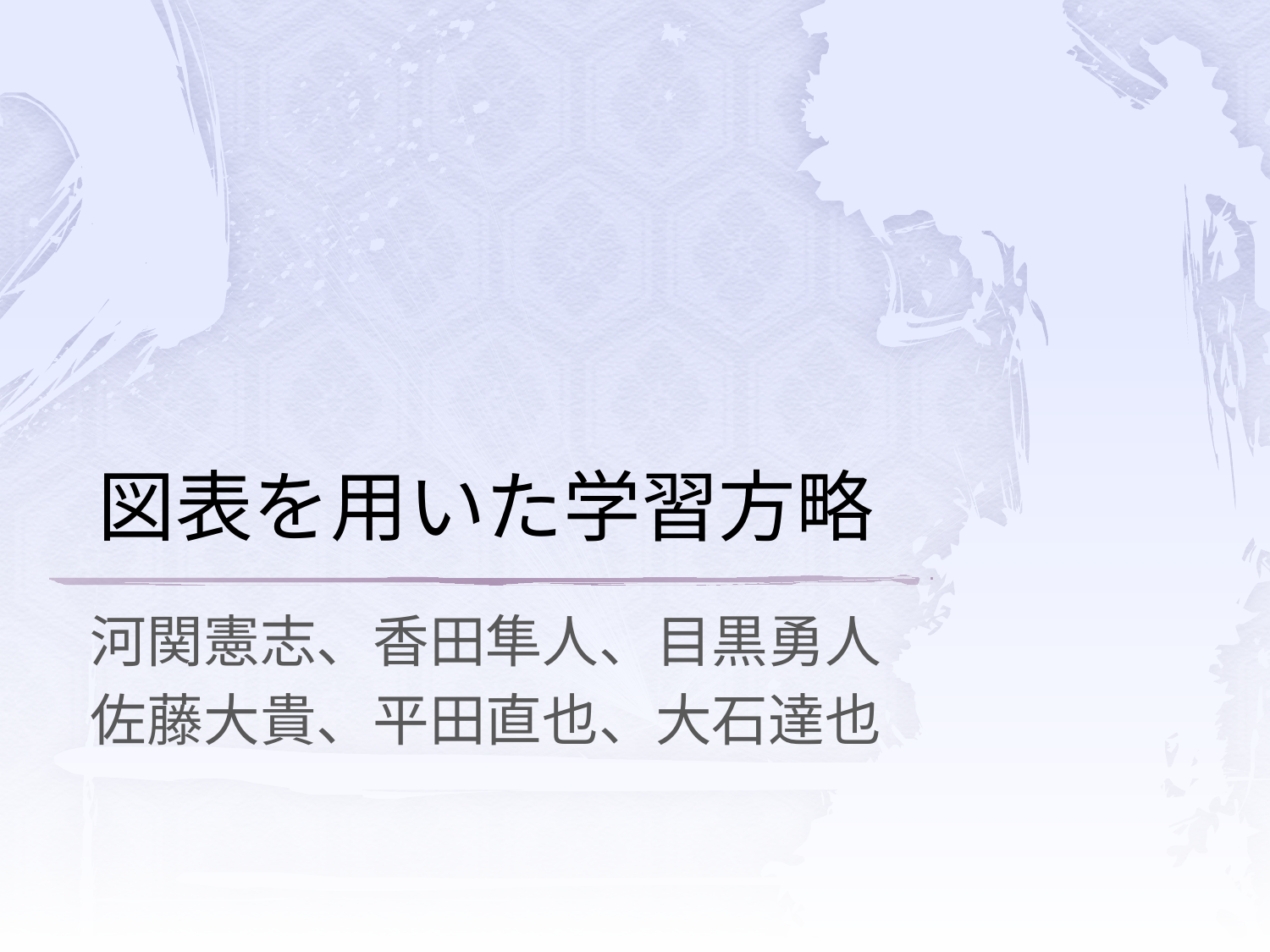

# 図表を用いた学習方略
河関憲志、香田隼人、目黒勇人
佐藤大貴、平田直也、大石達也